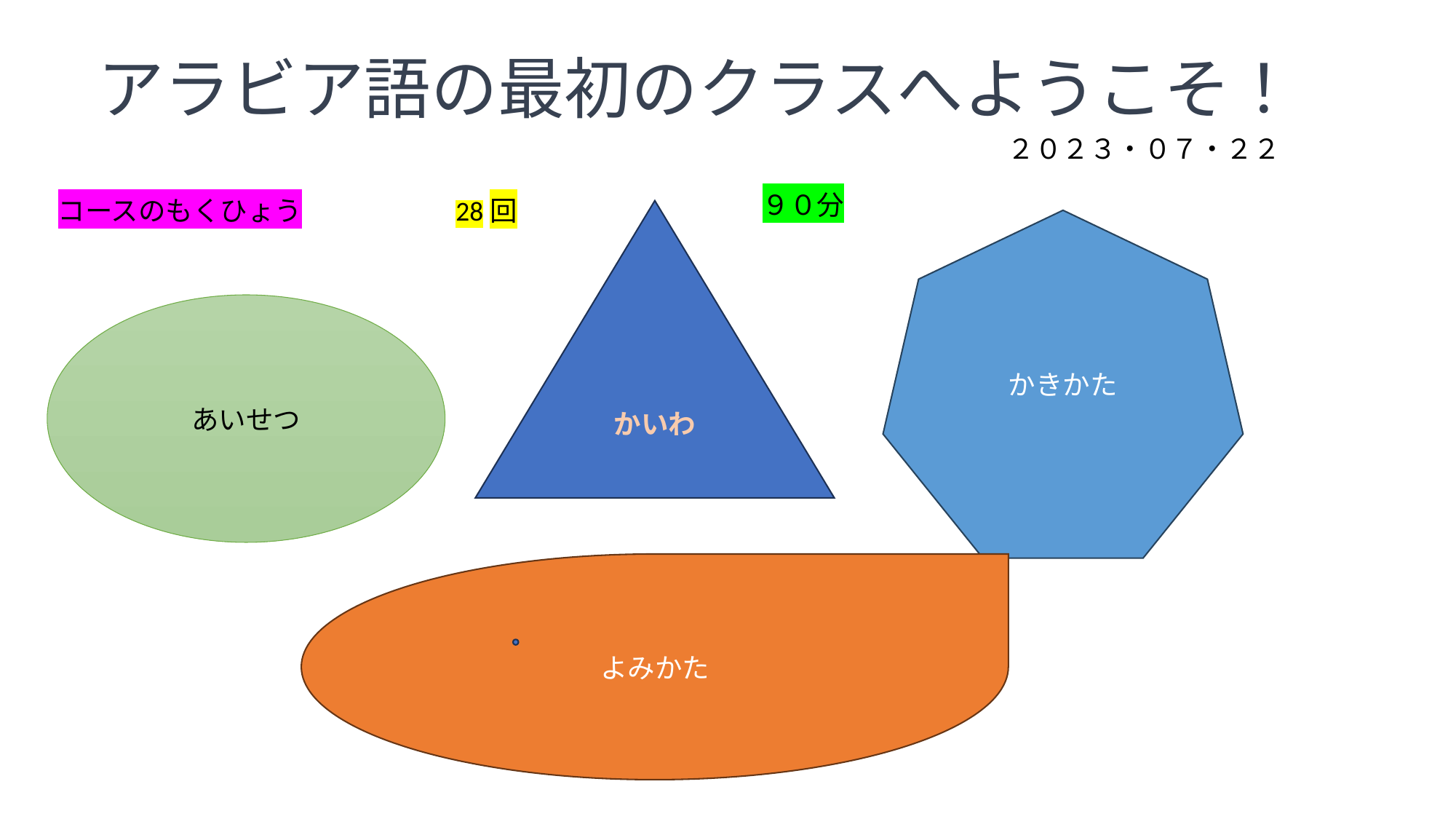

# アラビア語の最初のクラスへようこそ！
２０２３・０７・２２
９０分
コースのもくひょう
28回
かいわ
かきかた
あいせつ
よみかた